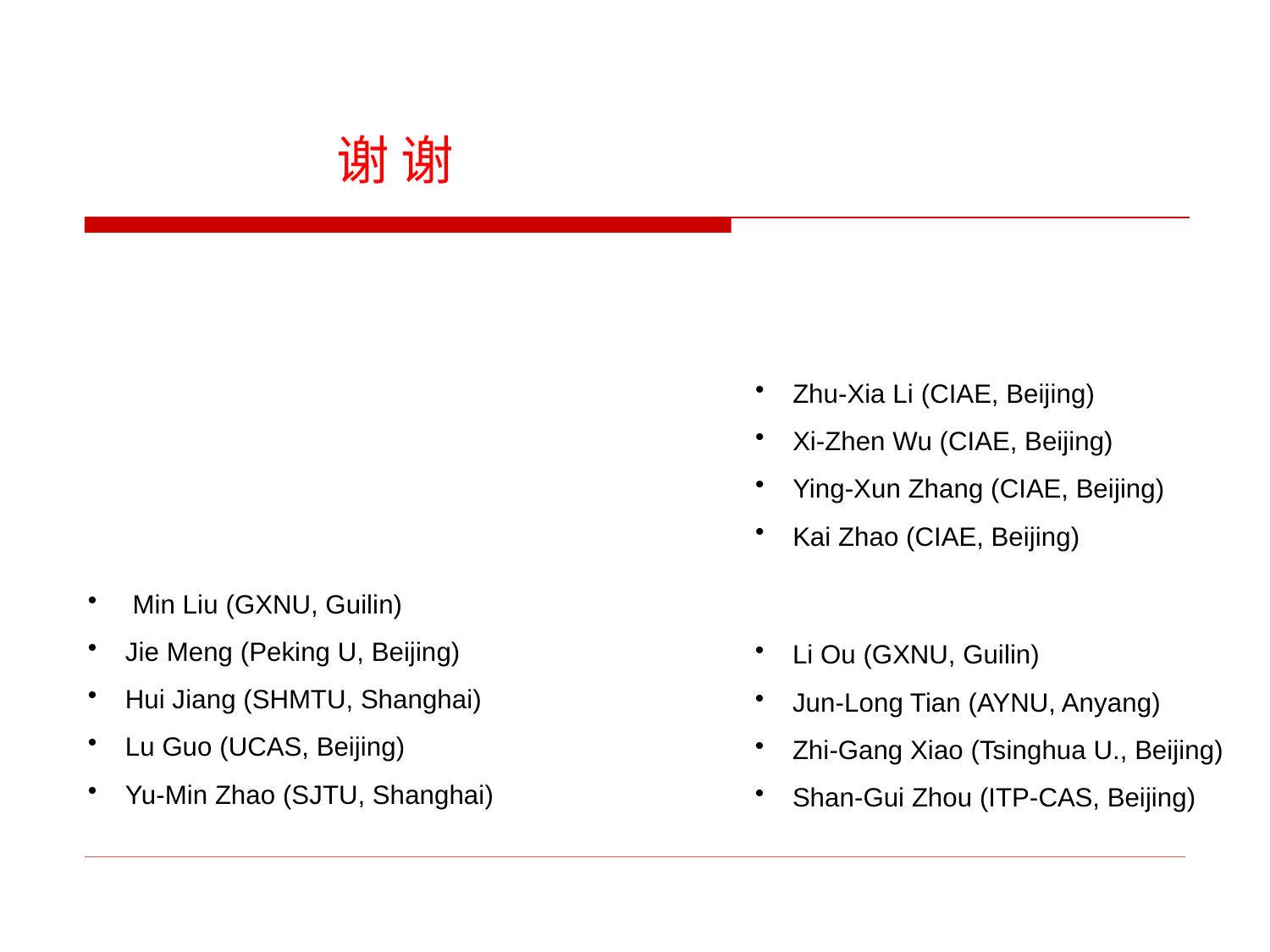

# 谢 谢
 Zhu-Xia Li (CIAE, Beijing)
 Xi-Zhen Wu (CIAE, Beijing)
 Ying-Xun Zhang (CIAE, Beijing)
 Kai Zhao (CIAE, Beijing)
  Min Liu (GXNU, Guilin)
 Jie Meng (Peking U, Beijing)
 Hui Jiang (SHMTU, Shanghai)
 Lu Guo (UCAS, Beijing)
 Yu-Min Zhao (SJTU, Shanghai)
 Li Ou (GXNU, Guilin)
 Jun-Long Tian (AYNU, Anyang)
 Zhi-Gang Xiao (Tsinghua U., Beijing)
 Shan-Gui Zhou (ITP-CAS, Beijing)